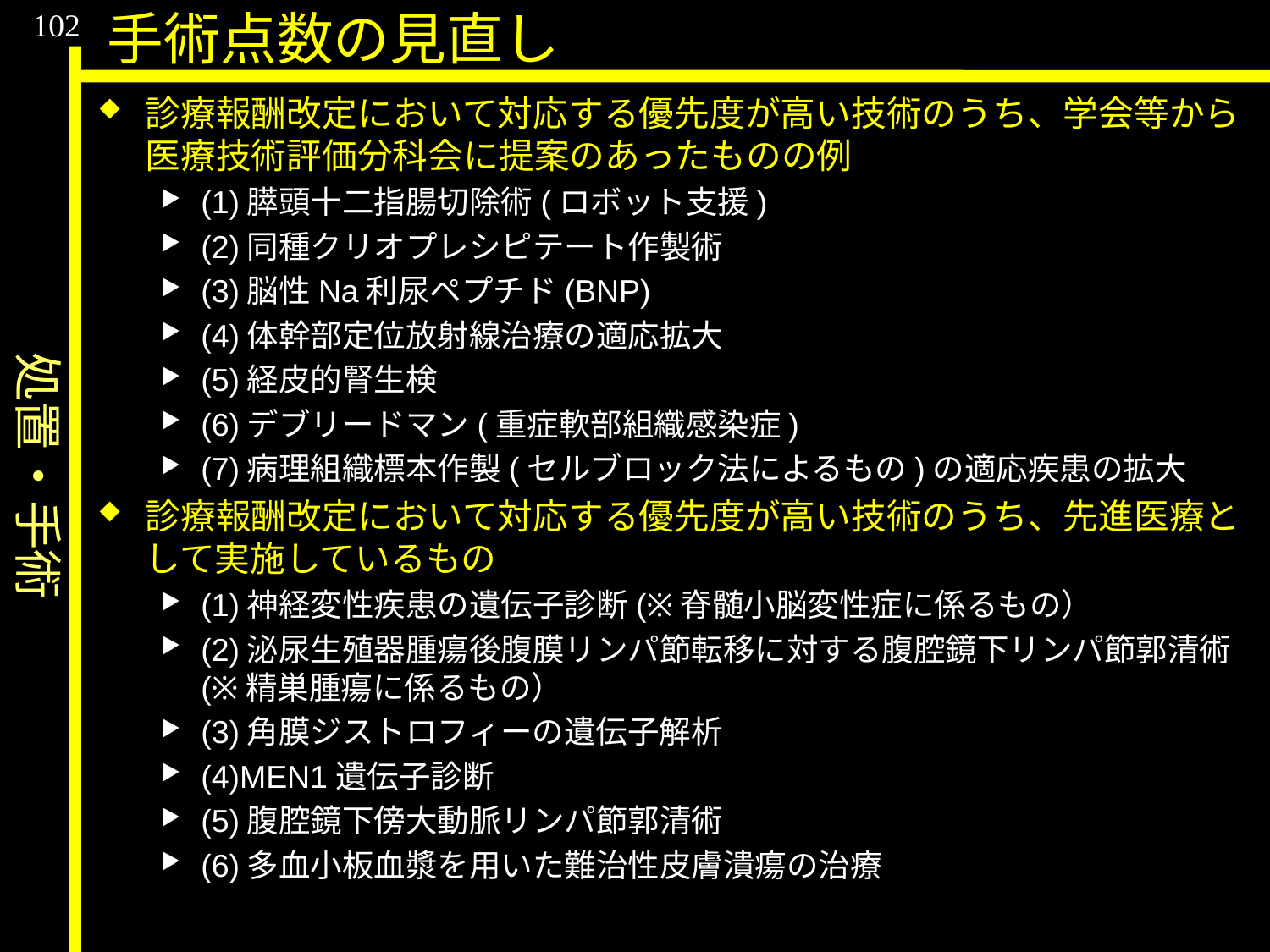

処置・手術
102
手術点数の見直し

診療報酬改定において対応する優先度が高い技術のうち、学会等から医療技術評価分科会に提案のあったものの例
(1)膵頭十二指腸切除術(ロボット支援)
(2)同種クリオプレシピテート作製術
(3)脳性Na利尿ペプチド(BNP)
(4)体幹部定位放射線治療の適応拡大
(5)経皮的腎生検
(6)デブリードマン(重症軟部組織感染症)
(7)病理組織標本作製(セルブロック法によるもの)の適応疾患の拡大
診療報酬改定において対応する優先度が高い技術のうち、先進医療として実施しているもの
(1)神経変性疾患の遺伝子診断(※脊髄小脳変性症に係るもの）
(2)泌尿生殖器腫瘍後腹膜リンパ節転移に対する腹腔鏡下リンパ節郭清術(※精巣腫瘍に係るもの）
(3)角膜ジストロフィーの遺伝子解析
(4)MEN1遺伝子診断
(5)腹腔鏡下傍大動脈リンパ節郭清術
(6)多血小板血漿を用いた難治性皮膚潰瘍の治療